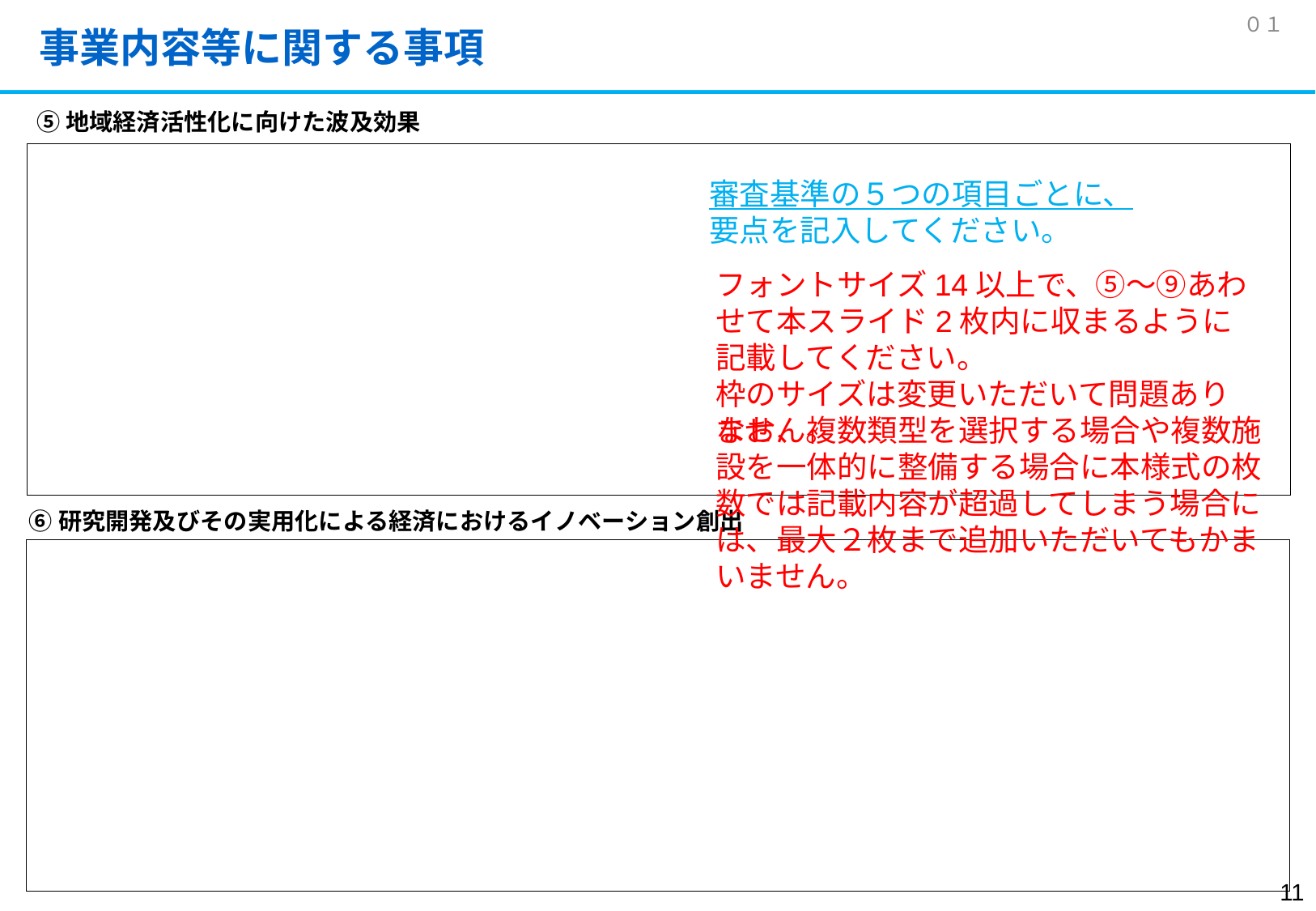

０１
# 事業内容等に関する事項
⑤地域経済活性化に向けた波及効果

審査基準の５つの項目ごとに、要点を記入してください。
フォントサイズ14以上で、⑤～⑨あわせて本スライド2枚内に収まるように記載してください。
枠のサイズは変更いただいて問題ありません。
なお、複数類型を選択する場合や複数施設を一体的に整備する場合に本様式の枚数では記載内容が超過してしまう場合には、最大２枚まで追加いただいてもかまいません。
⑥研究開発及びその実用化による経済におけるイノベーション創出

11